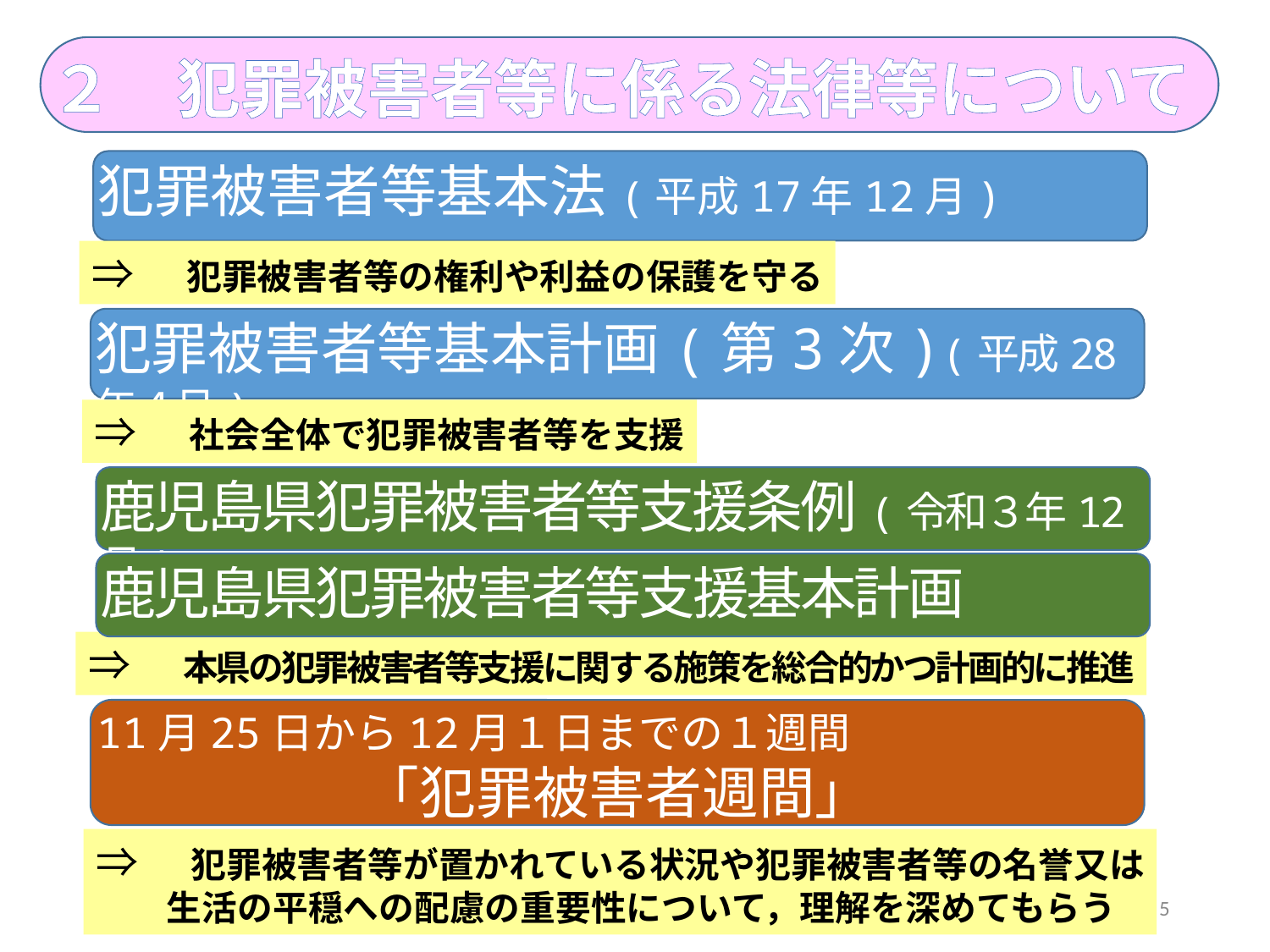

２　犯罪被害者等に係る法律等について
犯罪被害者等基本法(平成17年12月)
⇒　犯罪被害者等の権利や利益の保護を守る
犯罪被害者等基本計画(第3次)(平成28年４月)
⇒　社会全体で犯罪被害者等を支援
鹿児島県犯罪被害者等支援条例(令和３年12月)
鹿児島県犯罪被害者等支援基本計画
⇒　本県の犯罪被害者等支援に関する施策を総合的かつ計画的に推進
11月25日から12月１日までの１週間
「犯罪被害者週間」
⇒　犯罪被害者等が置かれている状況や犯罪被害者等の名誉又は
　　生活の平穏への配慮の重要性について，理解を深めてもらう
5